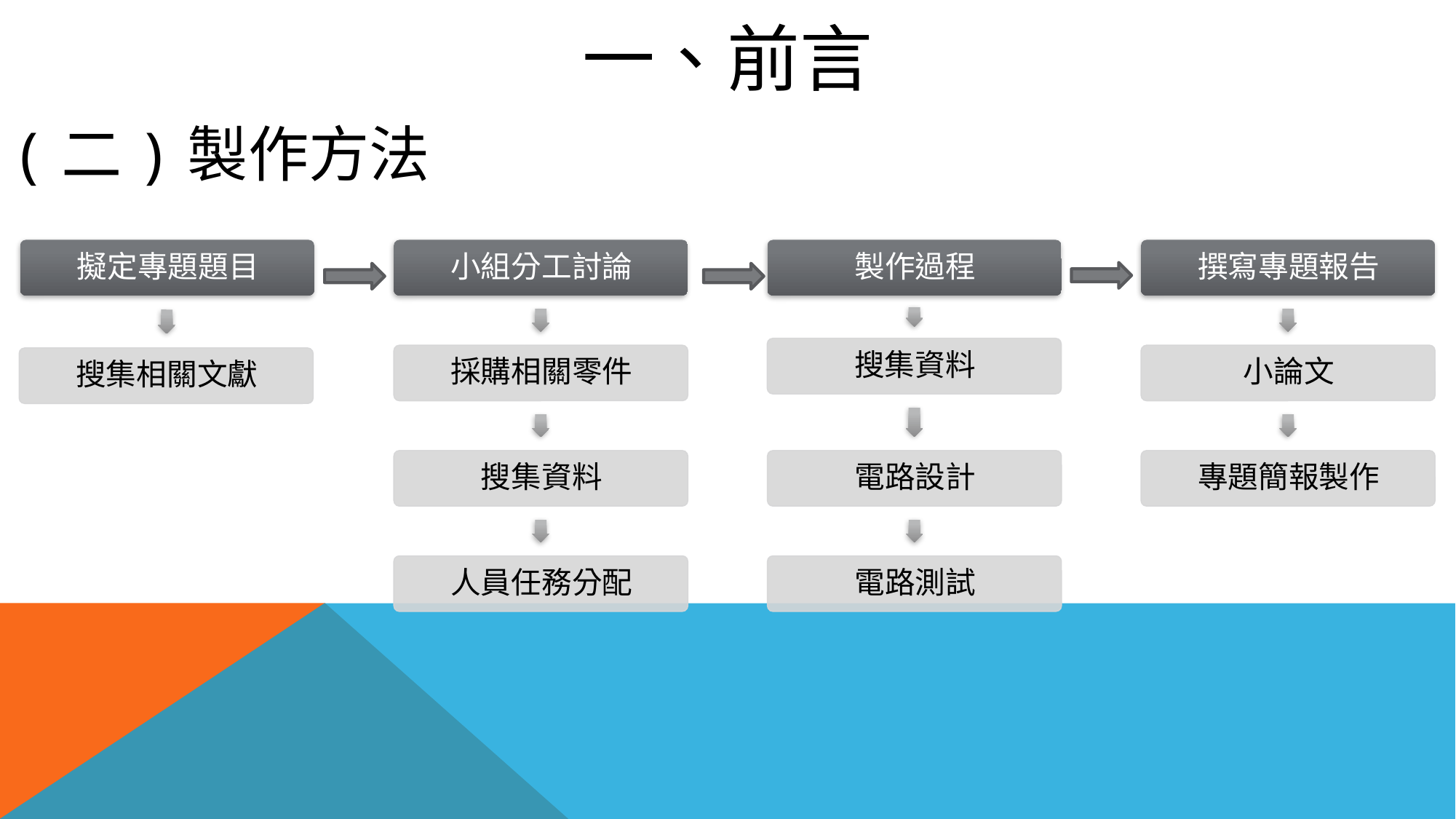

# 一、前言
(二)製作方法
擬定專題題目
搜集相關文獻
小組分工討論
採購相關零件
搜集資料
人員任務分配
製作過程
搜集資料
電路設計
電路測試
撰寫專題報告
小論文
專題簡報製作